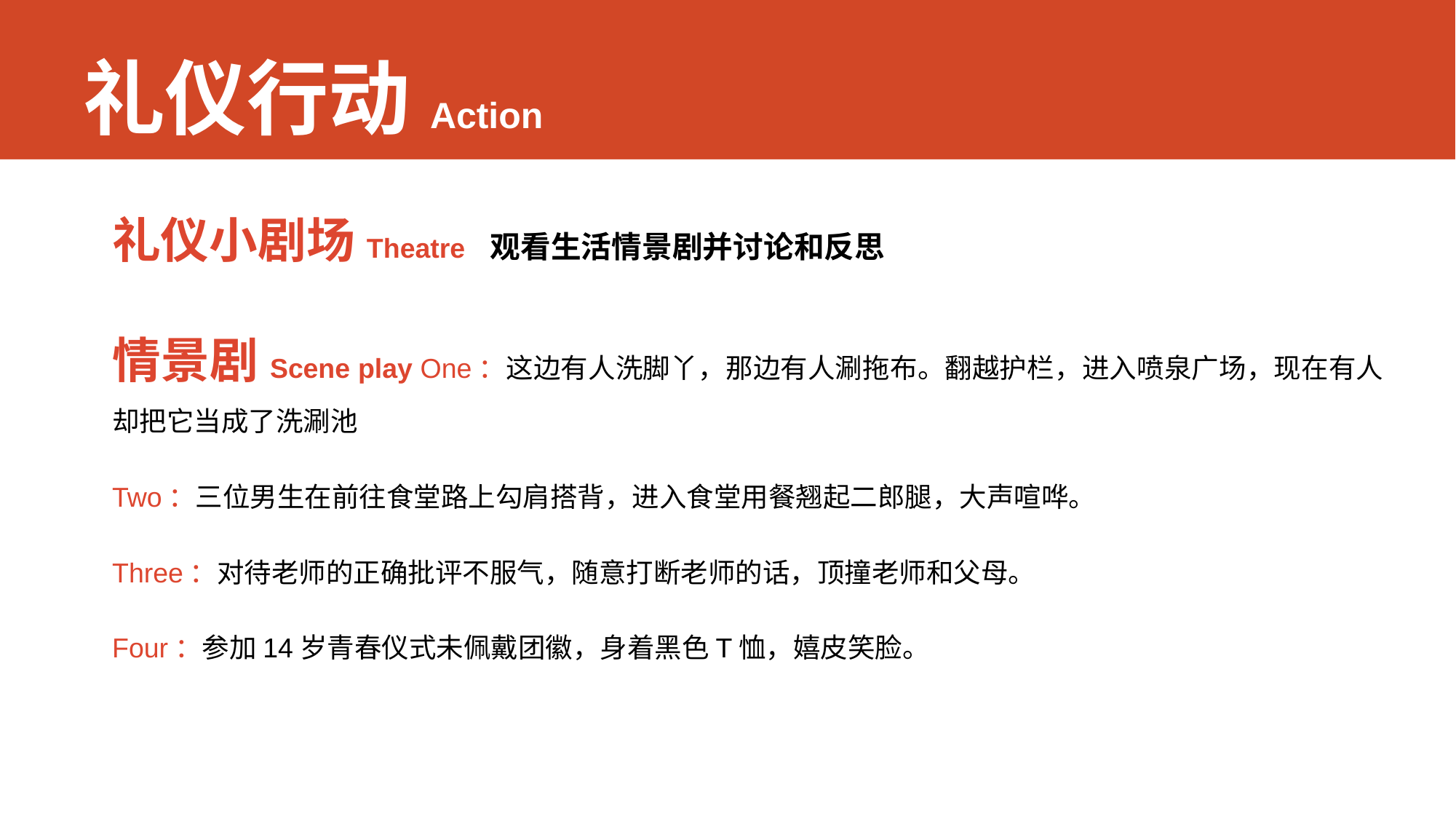

# 礼仪行动Action
礼仪小剧场Theatre 观看生活情景剧并讨论和反思
情景剧Scene play One：这边有人洗脚丫，那边有人涮拖布。翻越护栏，进入喷泉广场，现在有人却把它当成了洗涮池
Two：三位男生在前往食堂路上勾肩搭背，进入食堂用餐翘起二郎腿，大声喧哗。
Three：对待老师的正确批评不服气，随意打断老师的话，顶撞老师和父母。
Four：参加14岁青春仪式未佩戴团徽，身着黑色T恤，嬉皮笑脸。